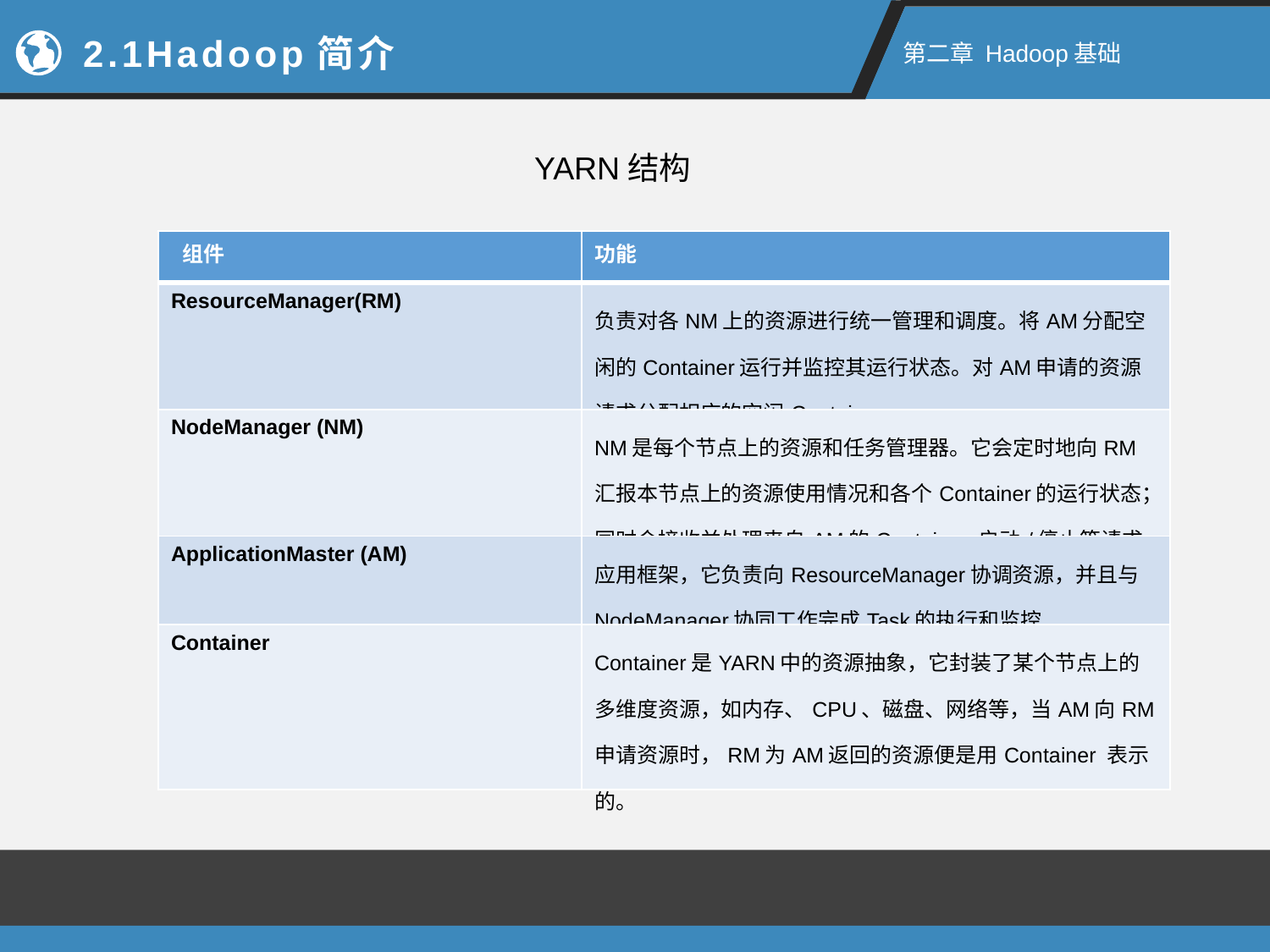

2.1Hadoop简介

第二章 Hadoop基础
YARN结构
| 组件 | 功能 |
| --- | --- |
| ResourceManager(RM) | 负责对各NM上的资源进行统一管理和调度。将AM分配空闲的Container运行并监控其运行状态。对AM申请的资源请求分配相应的空闲Container。 |
| NodeManager (NM) | NM是每个节点上的资源和任务管理器。它会定时地向RM汇报本节点上的资源使用情况和各个Container的运行状态；同时会接收并处理来自AM的Container 启动/停止等请求。 |
| ApplicationMaster (AM) | 应用框架，它负责向ResourceManager协调资源，并且与NodeManager协同工作完成Task的执行和监控 |
| Container | Container是YARN中的资源抽象，它封装了某个节点上的多维度资源，如内存、CPU、磁盘、网络等，当AM向RM申请资源时，RM为AM返回的资源便是用Container 表示的。 |